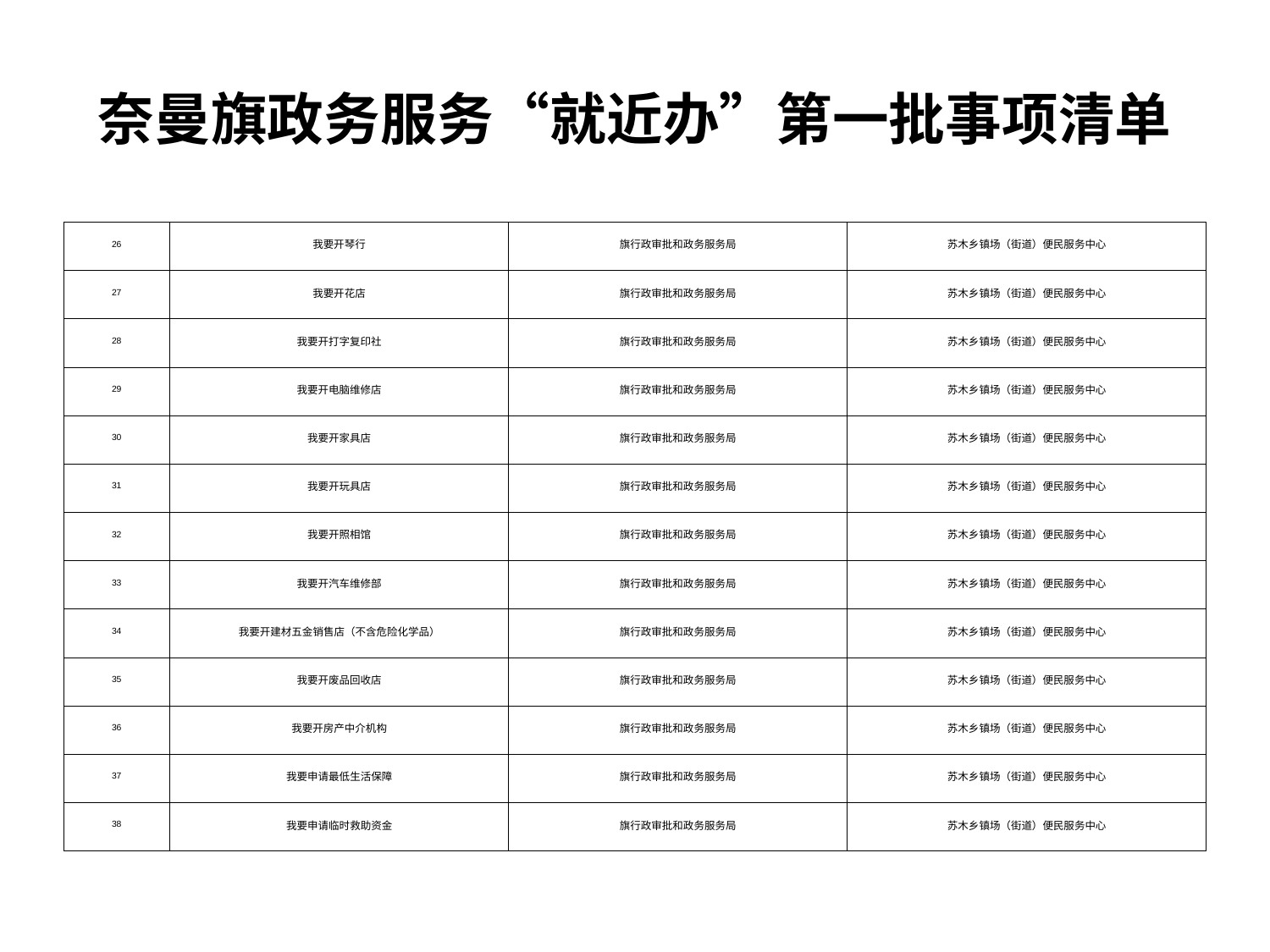

# 奈曼旗政务服务“就近办”第一批事项清单
| 26 | 我要开琴行 | 旗行政审批和政务服务局 | 苏木乡镇场（街道）便民服务中心 |
| --- | --- | --- | --- |
| 27 | 我要开花店 | 旗行政审批和政务服务局 | 苏木乡镇场（街道）便民服务中心 |
| 28 | 我要开打字复印社 | 旗行政审批和政务服务局 | 苏木乡镇场（街道）便民服务中心 |
| 29 | 我要开电脑维修店 | 旗行政审批和政务服务局 | 苏木乡镇场（街道）便民服务中心 |
| 30 | 我要开家具店 | 旗行政审批和政务服务局 | 苏木乡镇场（街道）便民服务中心 |
| 31 | 我要开玩具店 | 旗行政审批和政务服务局 | 苏木乡镇场（街道）便民服务中心 |
| 32 | 我要开照相馆 | 旗行政审批和政务服务局 | 苏木乡镇场（街道）便民服务中心 |
| 33 | 我要开汽车维修部 | 旗行政审批和政务服务局 | 苏木乡镇场（街道）便民服务中心 |
| 34 | 我要开建材五金销售店（不含危险化学品） | 旗行政审批和政务服务局 | 苏木乡镇场（街道）便民服务中心 |
| 35 | 我要开废品回收店 | 旗行政审批和政务服务局 | 苏木乡镇场（街道）便民服务中心 |
| 36 | 我要开房产中介机构 | 旗行政审批和政务服务局 | 苏木乡镇场（街道）便民服务中心 |
| 37 | 我要申请最低生活保障 | 旗行政审批和政务服务局 | 苏木乡镇场（街道）便民服务中心 |
| 38 | 我要申请临时救助资金 | 旗行政审批和政务服务局 | 苏木乡镇场（街道）便民服务中心 |